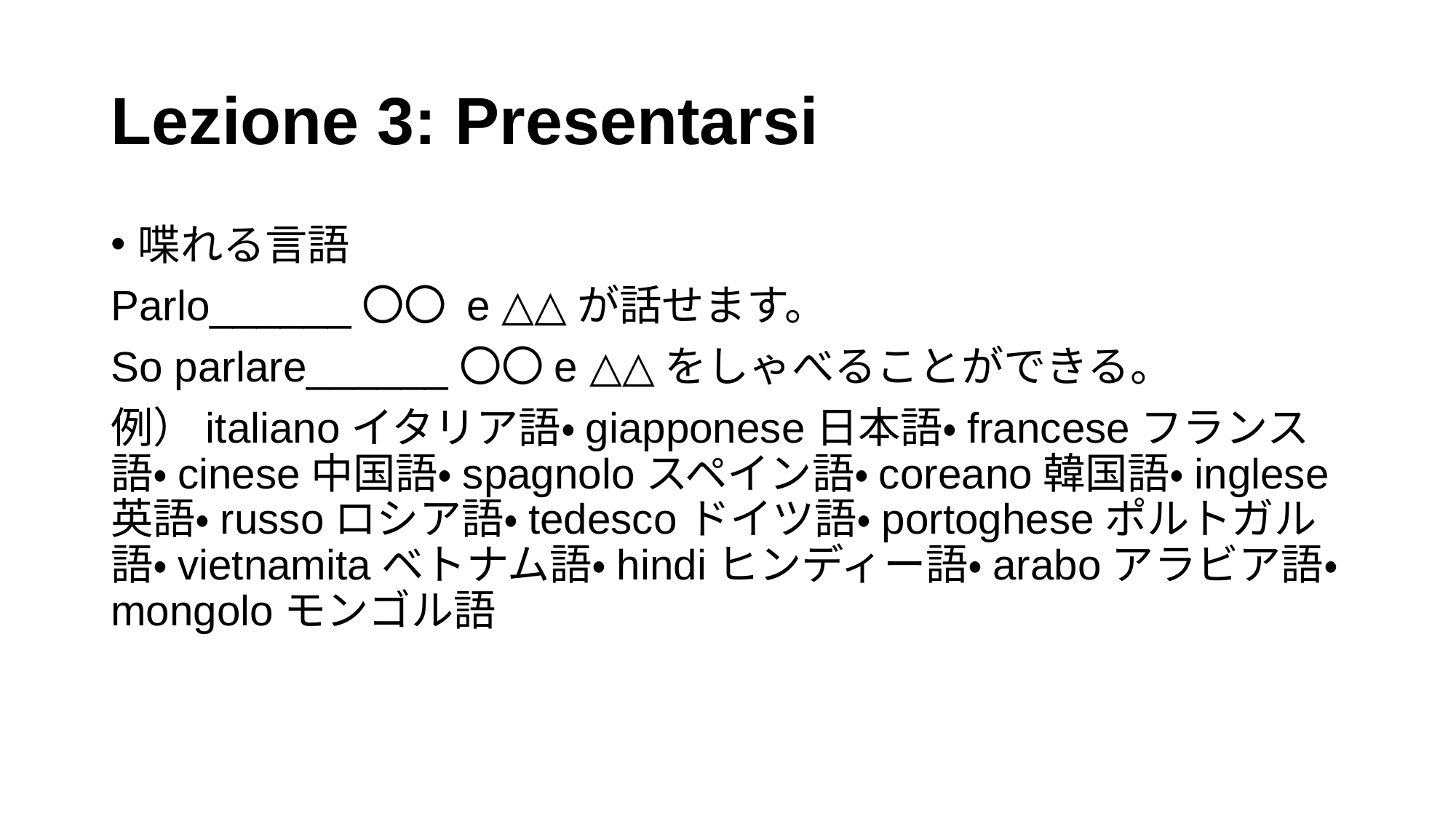

# Lezione 3: Presentarsi
喋れる言語
Parlo______〇〇 e △△が話せます。
So parlare______〇〇e △△をしゃべることができる。
例）italianoイタリア語・giapponese日本語・franceseフランス語・cinese中国語・spagnoloスペイン語・coreano韓国語・inglese英語・russoロシア語・tedescoドイツ語・portogheseポルトガル語・vietnamitaベトナム語・hindiヒンディー語・araboアラビア語・mongoloモンゴル語